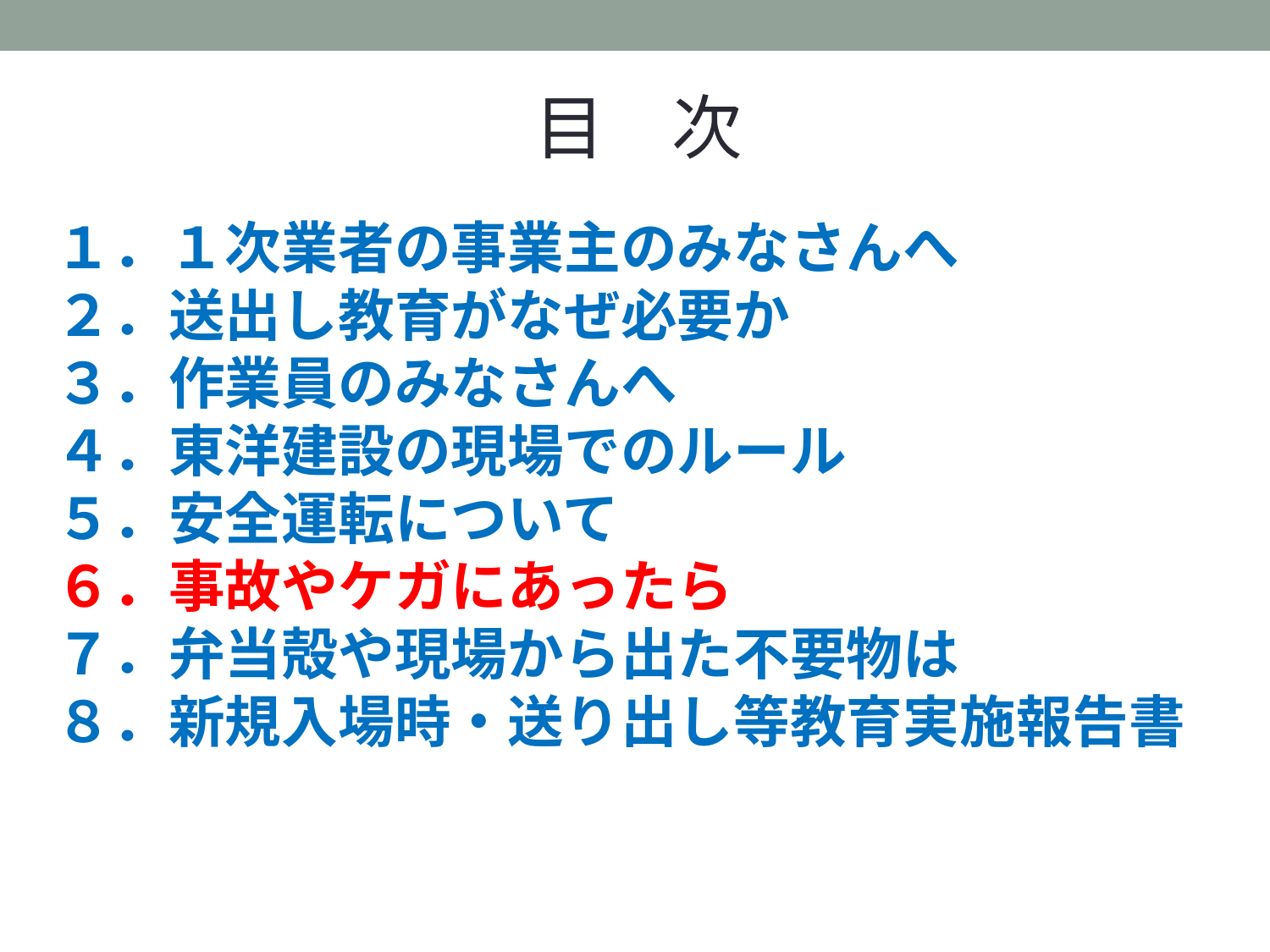

# 目　次
１．１次業者の事業主のみなさんへ
２．送出し教育がなぜ必要か
３．作業員のみなさんへ
４．東洋建設の現場でのルール
５．安全運転について
６．事故やケガにあったら
７．弁当殻や現場から出た不要物は
８．新規入場時・送り出し等教育実施報告書